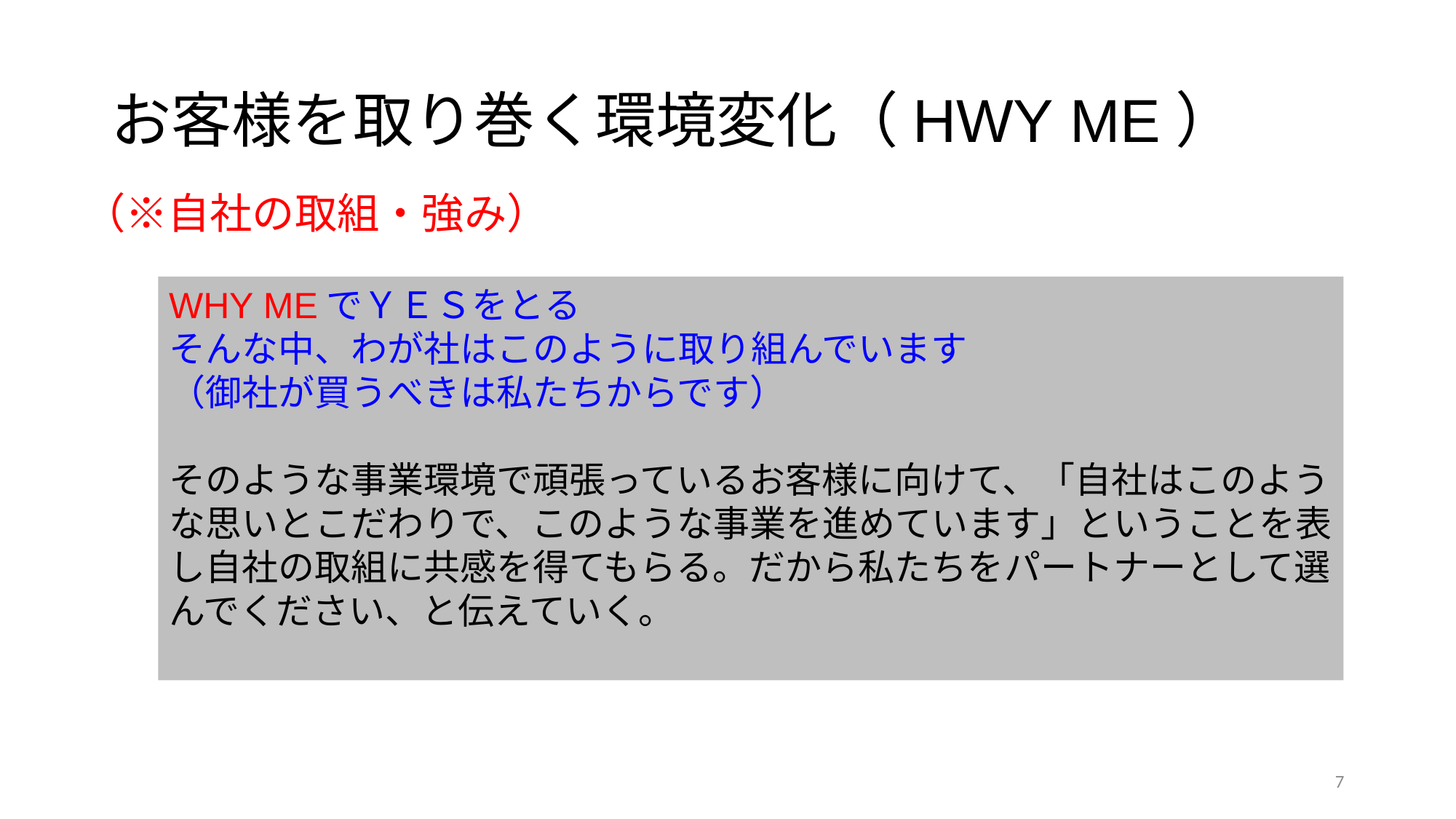

# お客様を取り巻く環境変化（HWY ME）
（※自社の取組・強み）
WHY MEでＹＥＳをとる
そんな中、わが社はこのように取り組んでいます
（御社が買うべきは私たちからです）

そのような事業環境で頑張っているお客様に向けて、「自社はこのような思いとこだわりで、このような事業を進めています」ということを表し自社の取組に共感を得てもらる。だから私たちをパートナーとして選んでください、と伝えていく。

7